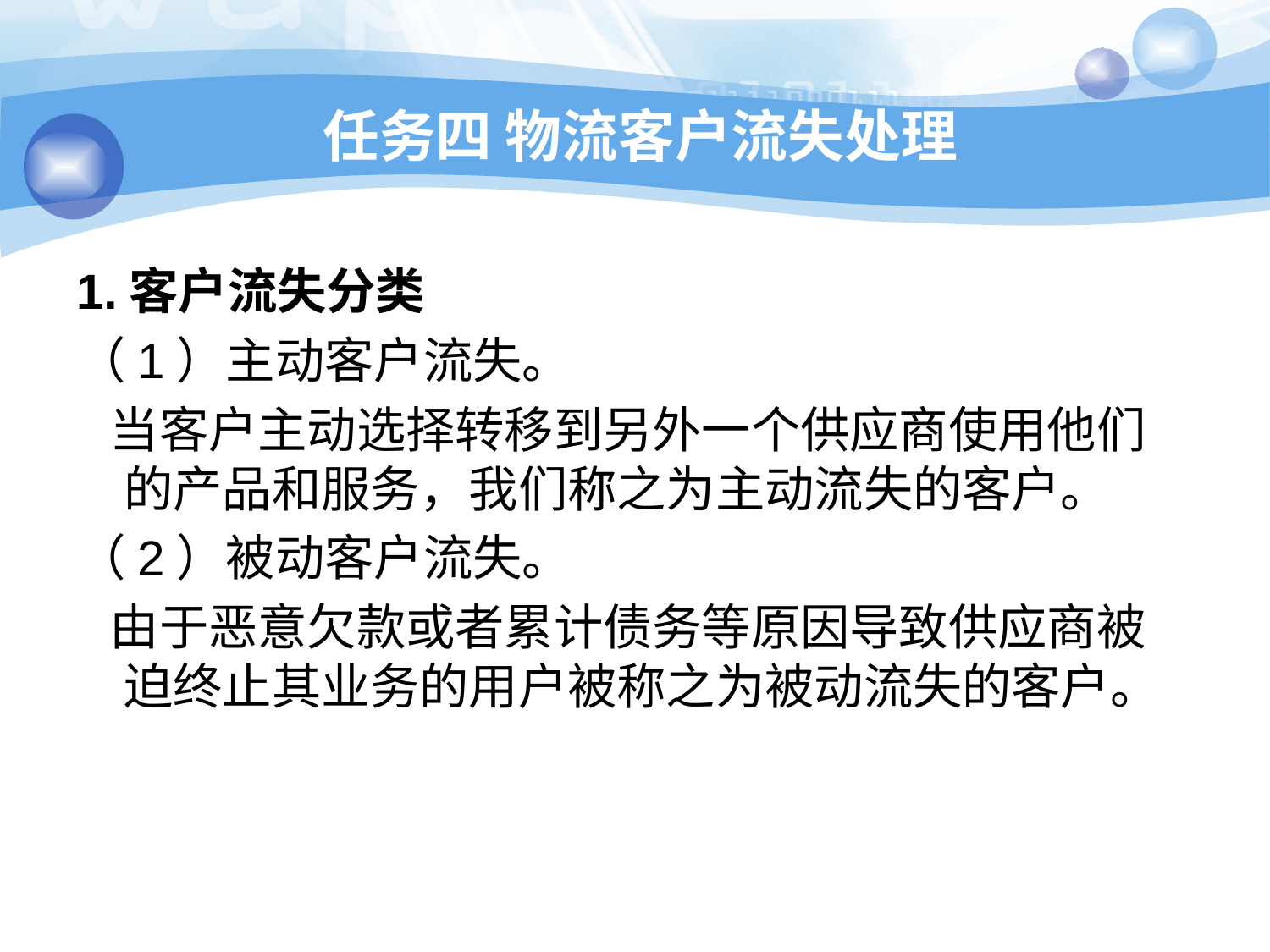

# 任务四 物流客户流失处理
1.客户流失分类
（1）主动客户流失。
  当客户主动选择转移到另外一个供应商使用他们的产品和服务，我们称之为主动流失的客户。
（2）被动客户流失。
  由于恶意欠款或者累计债务等原因导致供应商被迫终止其业务的用户被称之为被动流失的客户。